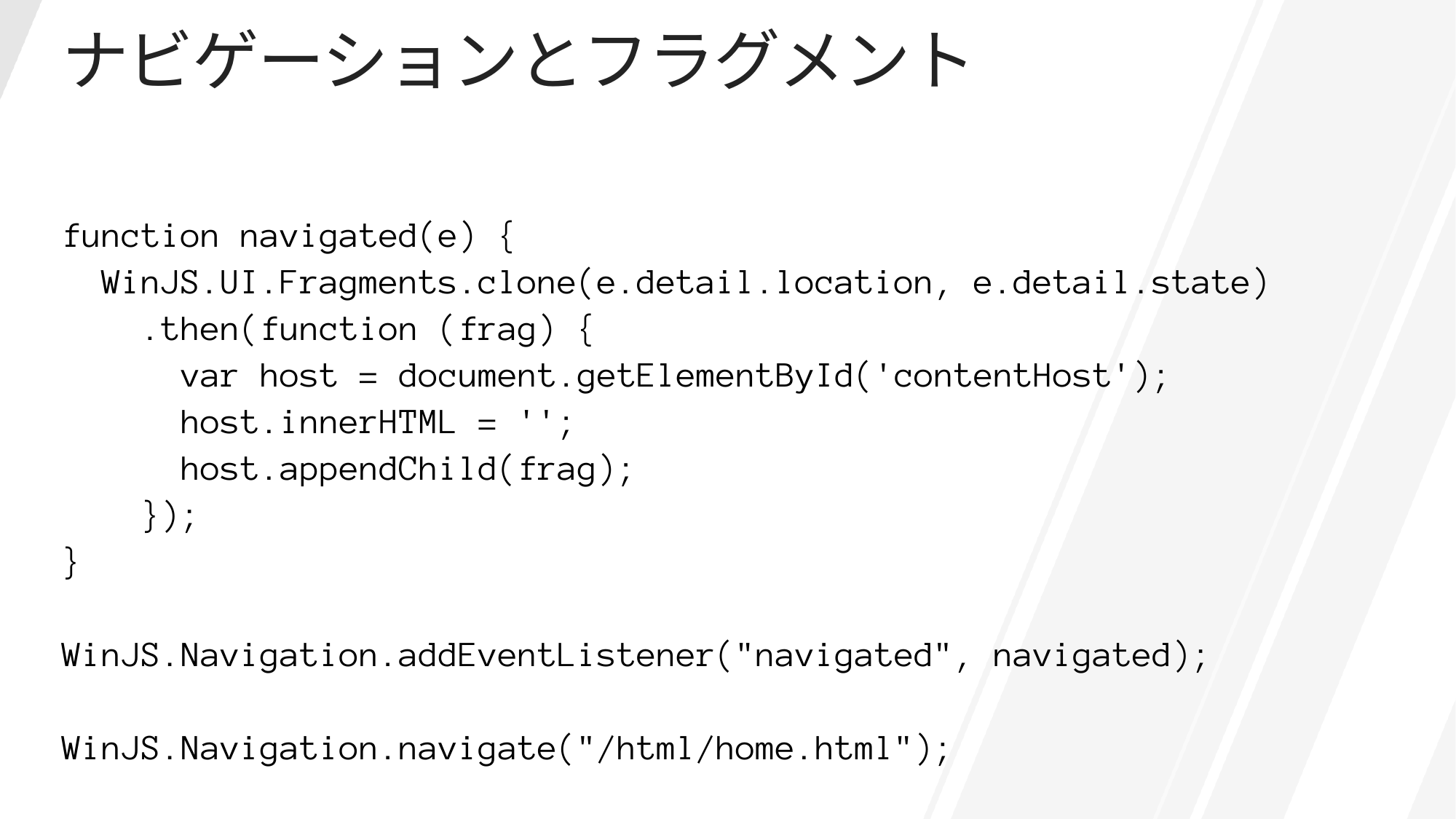

# ナビゲーションとフラグメント
function navigated(e) {
  WinJS.UI.Fragments.clone(e.detail.location, e.detail.state)
    .then(function (frag) {
      var host = document.getElementById('contentHost');
      host.innerHTML = '';
      host.appendChild(frag);
    });
}

WinJS.Navigation.addEventListener("navigated", navigated);

WinJS.Navigation.navigate("/html/home.html");